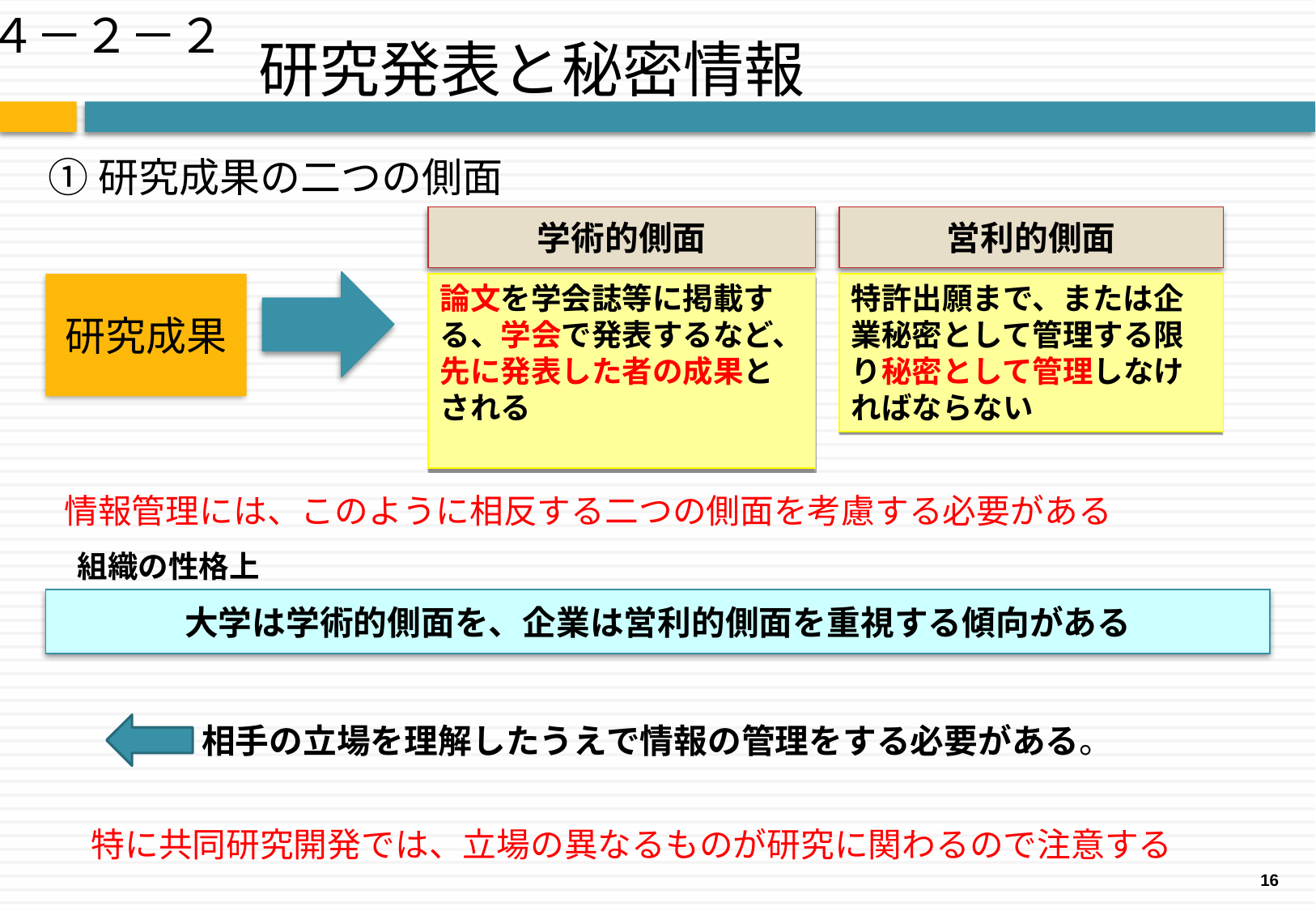

４－２－２
研究発表と秘密情報
①研究成果の二つの側面
学術的側面
営利的側面

研究成果
論文を学会誌等に掲載する、学会で発表するなど、先に発表した者の成果とされる

特許出願まで、または企業秘密として管理する限り秘密として管理しなければならない
情報管理には、このように相反する二つの側面を考慮する必要がある
組織の性格上
大学は学術的側面を、企業は営利的側面を重視する傾向がある
相手の立場を理解したうえで情報の管理をする必要がある。

特に共同研究開発では、立場の異なるものが研究に関わるので注意する
16